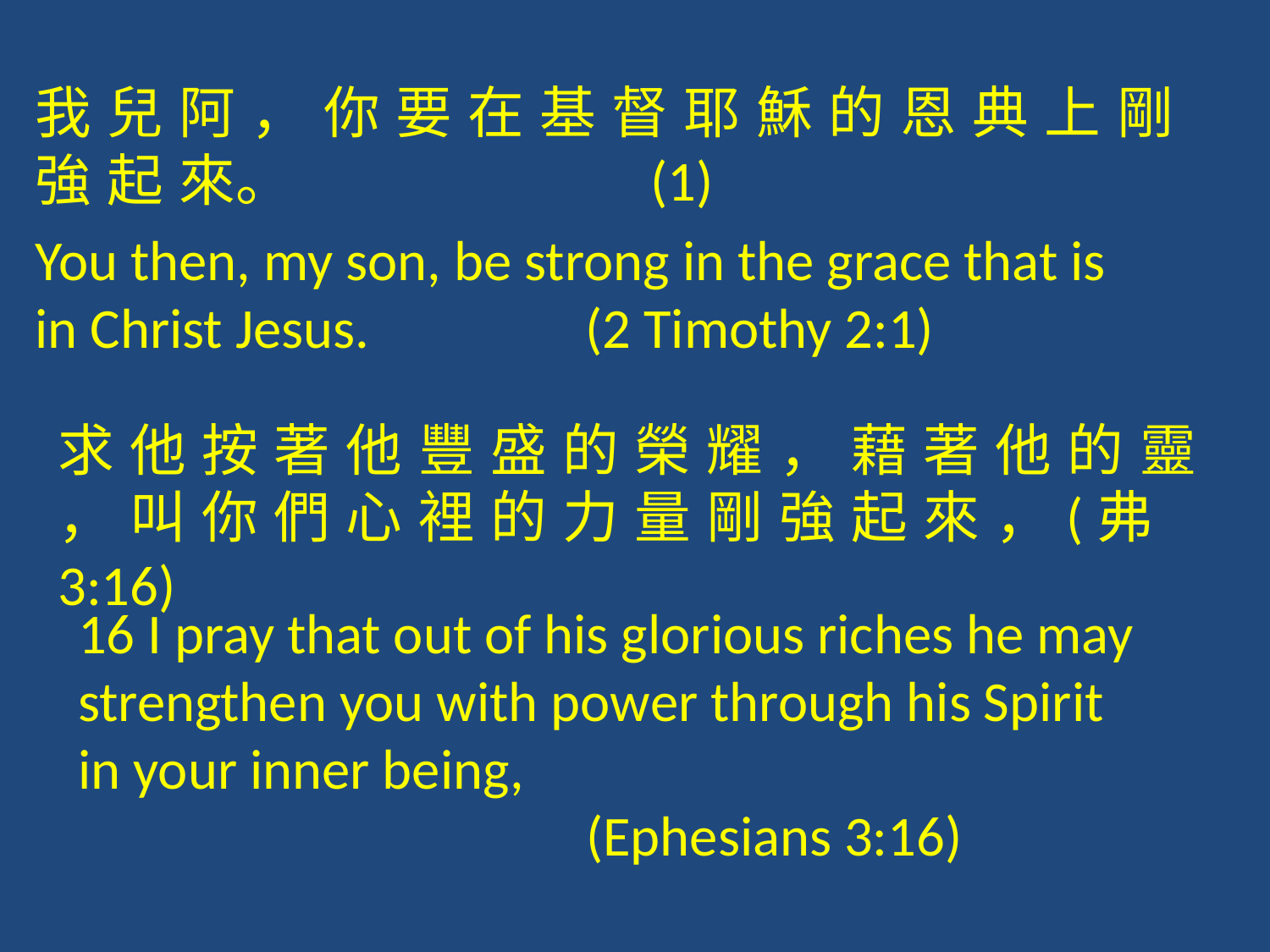

我 兒 阿 ， 你 要 在 基 督 耶 穌 的 恩 典 上 剛 強 起 來。                      (1)
You then, my son, be strong in the grace that is in Christ Jesus.                 (2 Timothy 2:1)
求 他 按 著 他 豐 盛 的 榮 耀 ， 藉 著 他 的 靈 ， 叫 你 們 心 裡 的 力 量 剛 強 起 來 ，(弗3:16)
16 I pray that out of his glorious riches he may strengthen you with power through his Spirit in your inner being,
                                        (Ephesians 3:16)